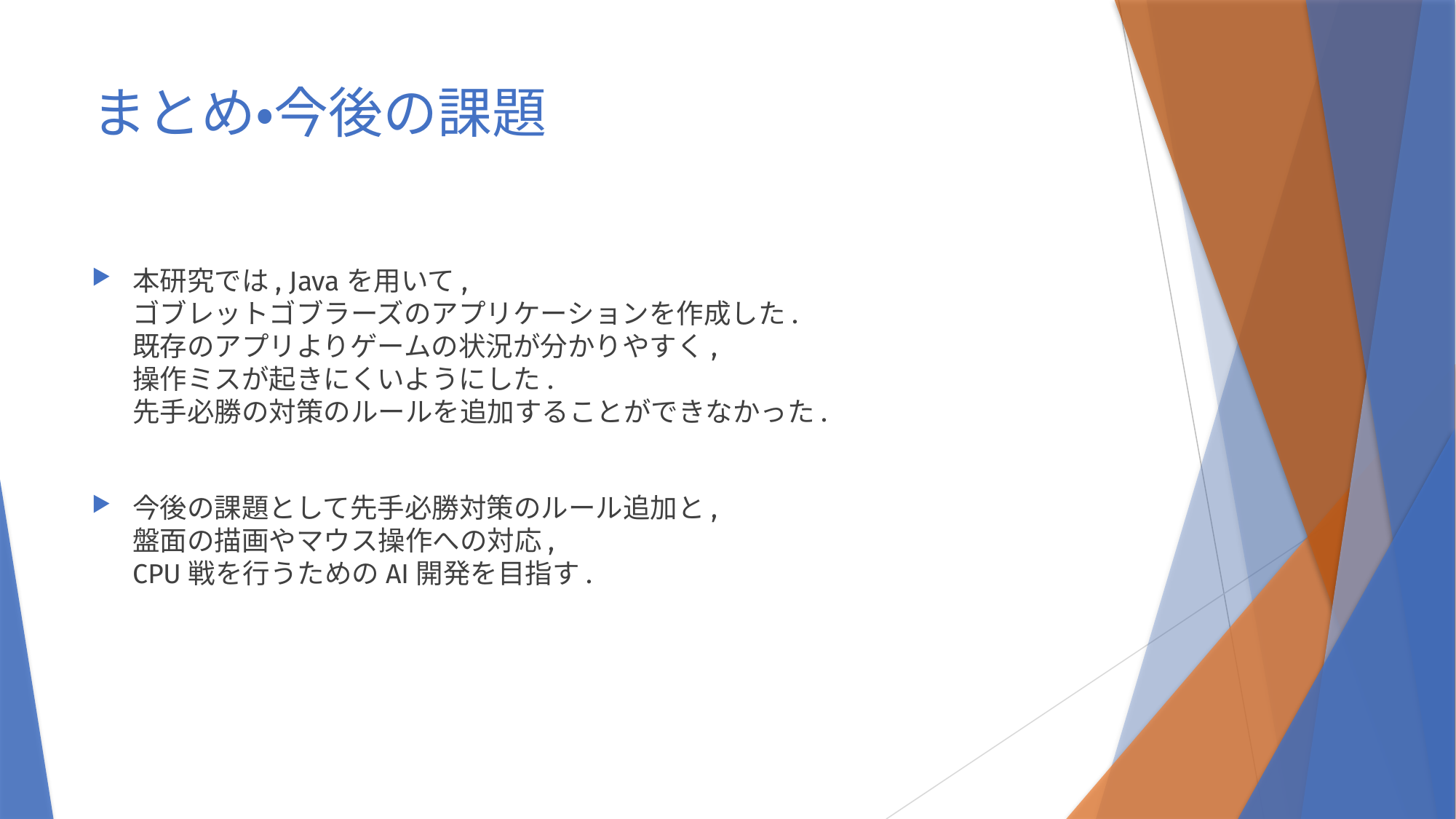

# まとめ・今後の課題
本研究では, Javaを用いて,
ゴブレットゴブラーズのアプリケーションを作成した.
既存のアプリよりゲームの状況が分かりやすく,
操作ミスが起きにくいようにした.
先手必勝の対策のルールを追加することができなかった.

今後の課題として先手必勝対策のルール追加と,
盤面の描画やマウス操作への対応,
CPU戦を行うためのAI開発を目指す.